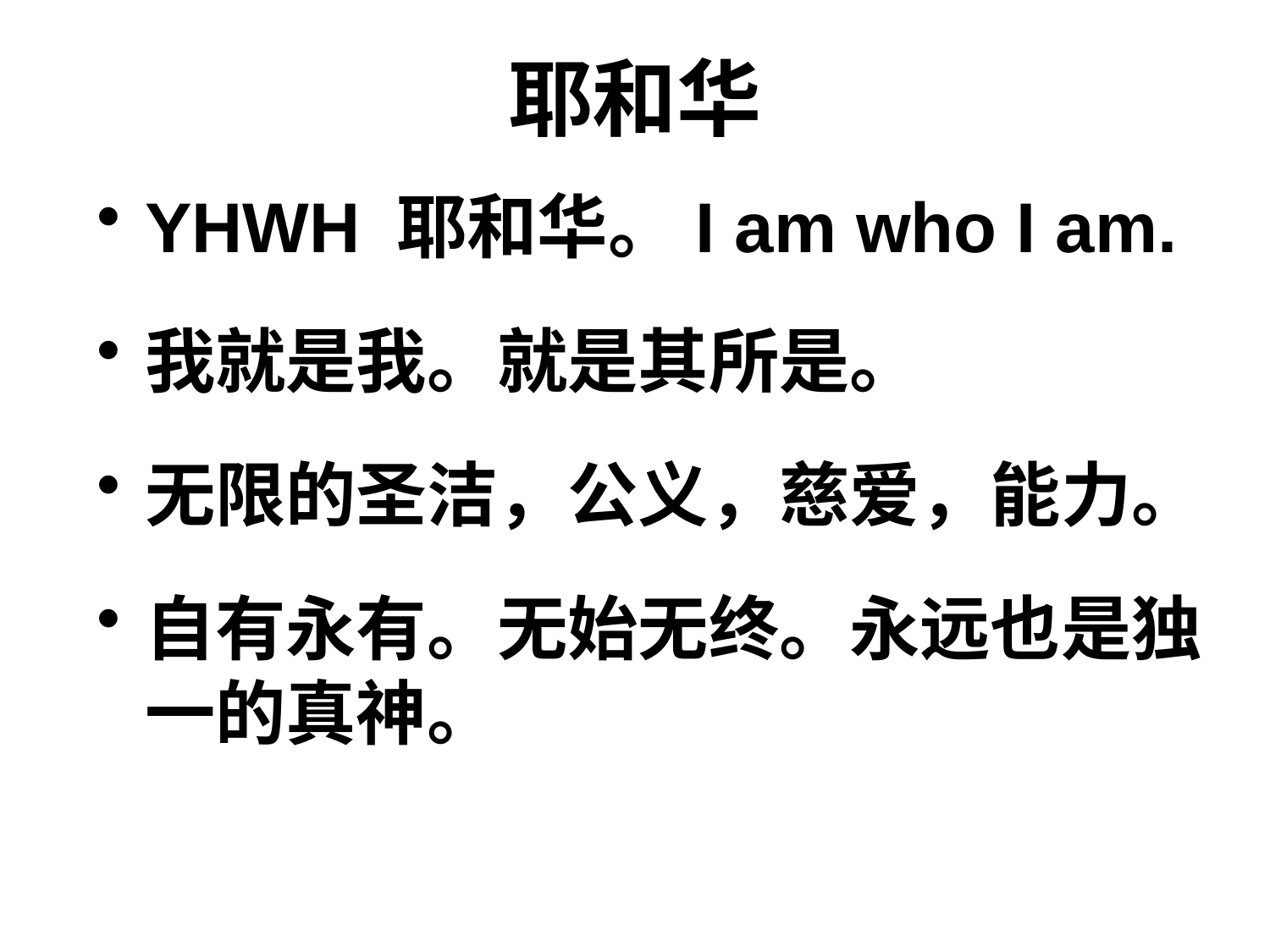

# 耶和华
YHWH 耶和华。I am who I am.
我就是我。就是其所是。
无限的圣洁，公义，慈爱，能力。
自有永有。无始无终。永远也是独一的真神。